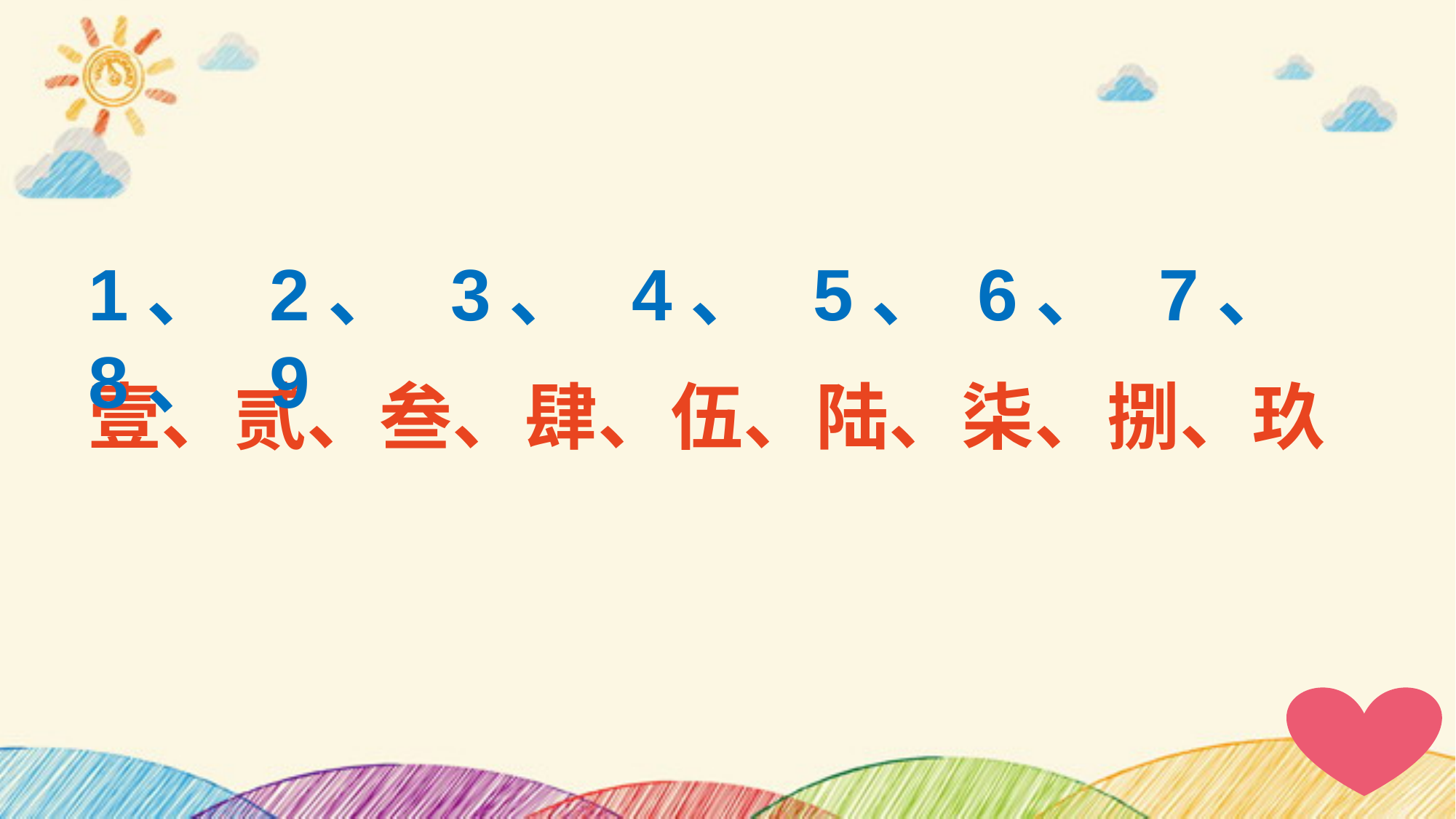

1、  2、  3、  4、  5、 6、  7、 8、  9
壹、贰、叁、肆、伍、陆、柒、捌、玖